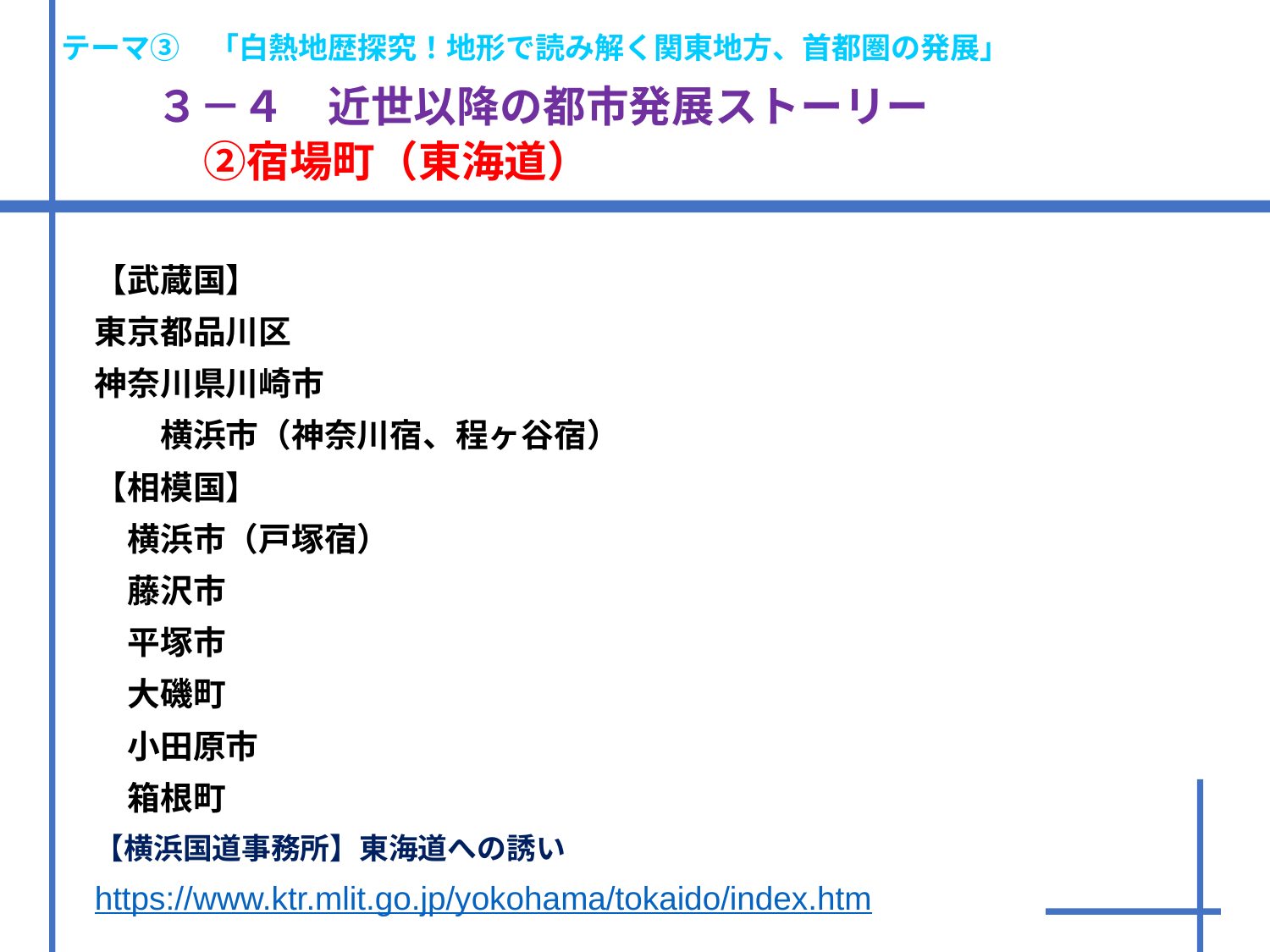

テーマ③　「白熱地歴探究！地形で読み解く関東地方、首都圏の発展」
　　３－４　近世以降の都市発展ストーリー　　　　
　　　②宿場町（東海道）

【武蔵国】
東京都品川区
神奈川県川崎市
　　横浜市（神奈川宿、程ヶ谷宿）
【相模国】
　横浜市（戸塚宿）
　藤沢市
　平塚市
　大磯町
　小田原市
　箱根町
【横浜国道事務所】東海道への誘い
https://www.ktr.mlit.go.jp/yokohama/tokaido/index.htm